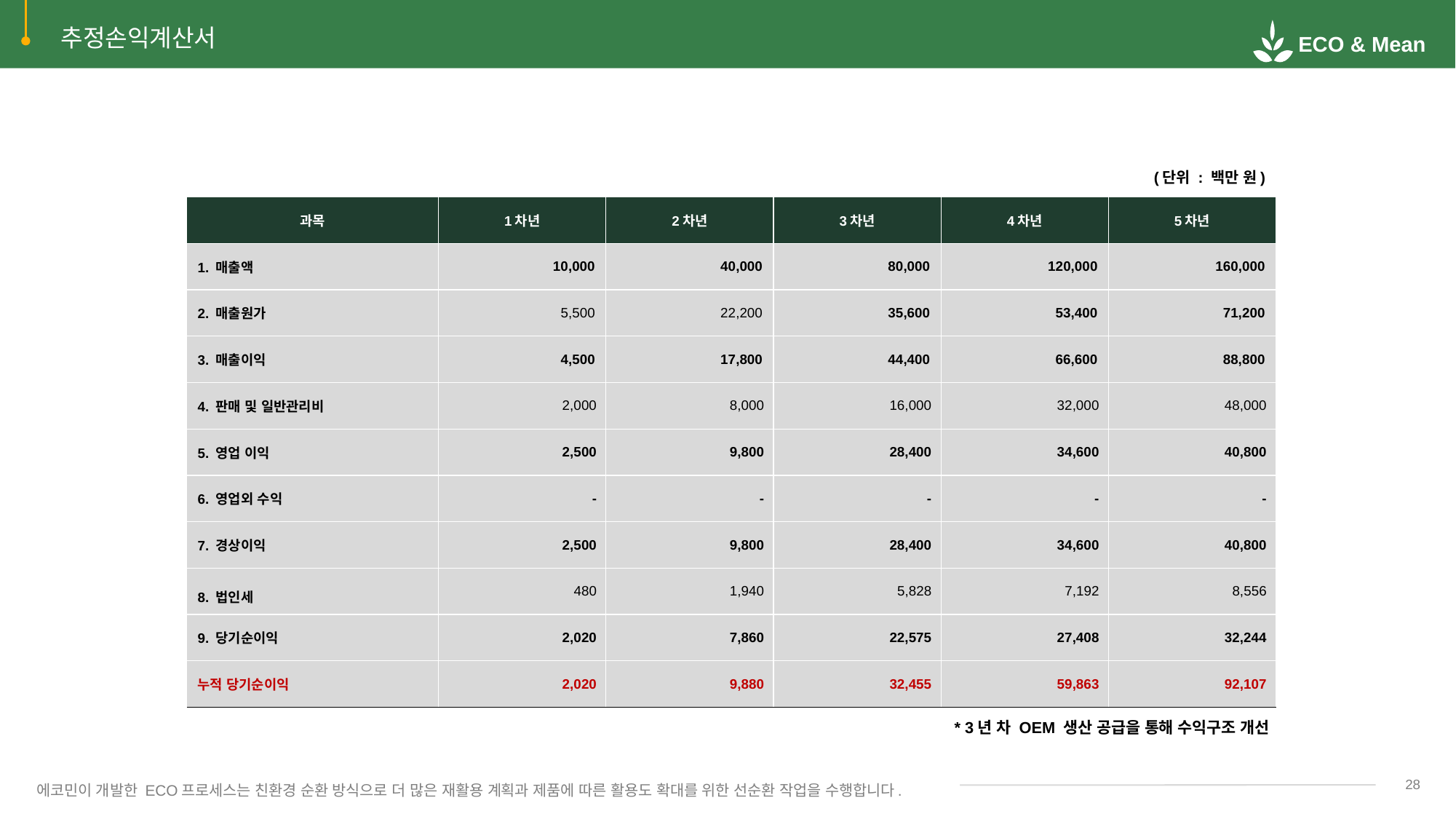

추정손익계산서
(단위 : 백만 원)
| 과목 | 1차년 | 2차년 | 3차년 | 4차년 | 5차년 |
| --- | --- | --- | --- | --- | --- |
| 1. 매출액 | 10,000 | 40,000 | 80,000 | 120,000 | 160,000 |
| 2. 매출원가 | 5,500 | 22,200 | 35,600 | 53,400 | 71,200 |
| 3. 매출이익 | 4,500 | 17,800 | 44,400 | 66,600 | 88,800 |
| 4. 판매 및 일반관리비 | 2,000 | 8,000 | 16,000 | 32,000 | 48,000 |
| 5. 영업 이익 | 2,500 | 9,800 | 28,400 | 34,600 | 40,800 |
| 6. 영업외 수익 | - | - | - | - | - |
| 7. 경상이익 | 2,500 | 9,800 | 28,400 | 34,600 | 40,800 |
| 8. 법인세 | 480 | 1,940 | 5,828 | 7,192 | 8,556 |
| 9. 당기순이익 | 2,020 | 7,860 | 22,575 | 27,408 | 32,244 |
| 누적 당기순이익 | 2,020 | 9,880 | 32,455 | 59,863 | 92,107 |
* 3년 차 OEM 생산 공급을 통해 수익구조 개선